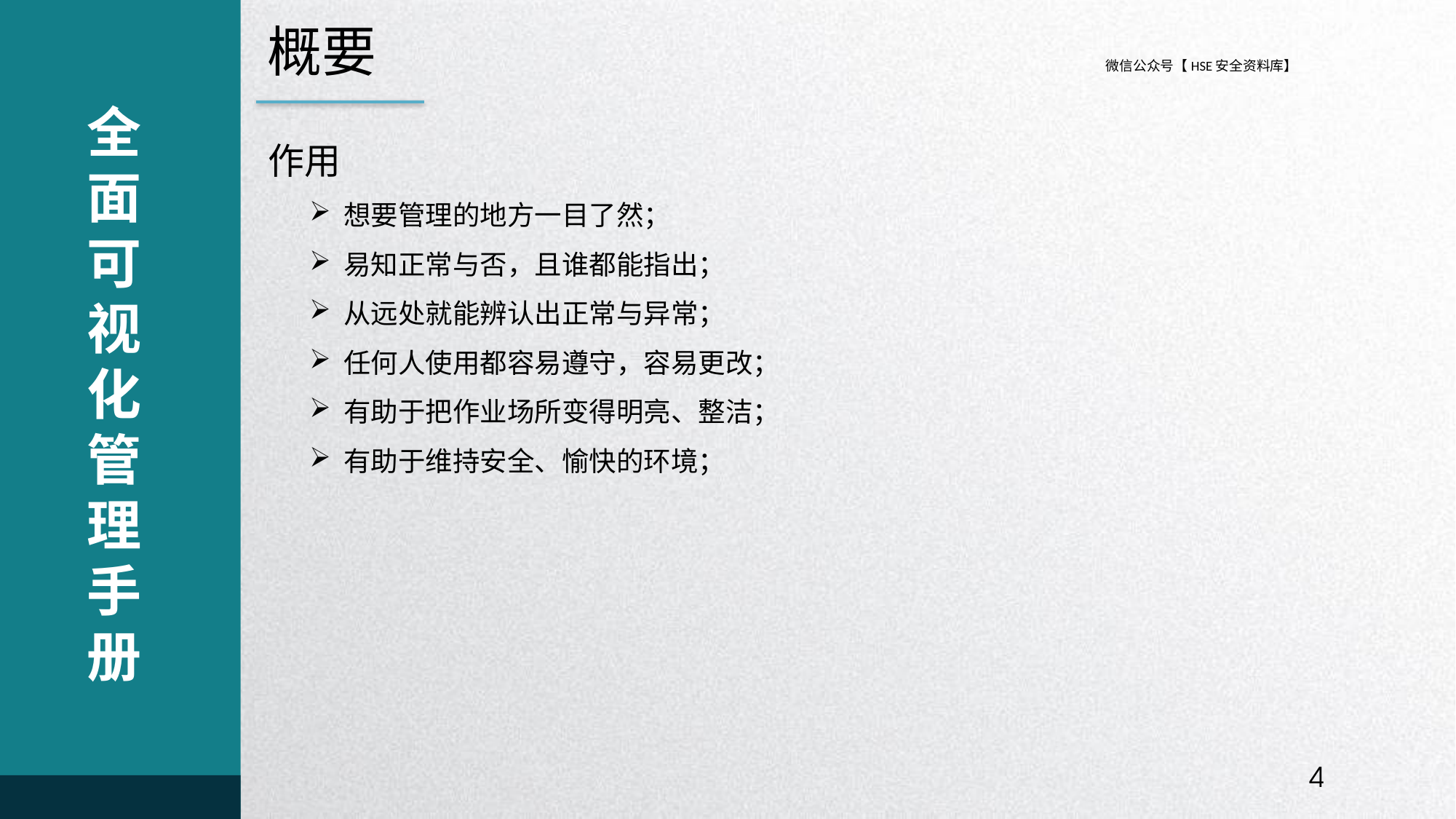

概要
微信公众号【HSE安全资料库】
全面可视化管理手册
作用
想要管理的地方一目了然；
易知正常与否，且谁都能指出；
从远处就能辨认出正常与异常；
任何人使用都容易遵守，容易更改；
有助于把作业场所变得明亮、整洁；
有助于维持安全、愉快的环境；
4